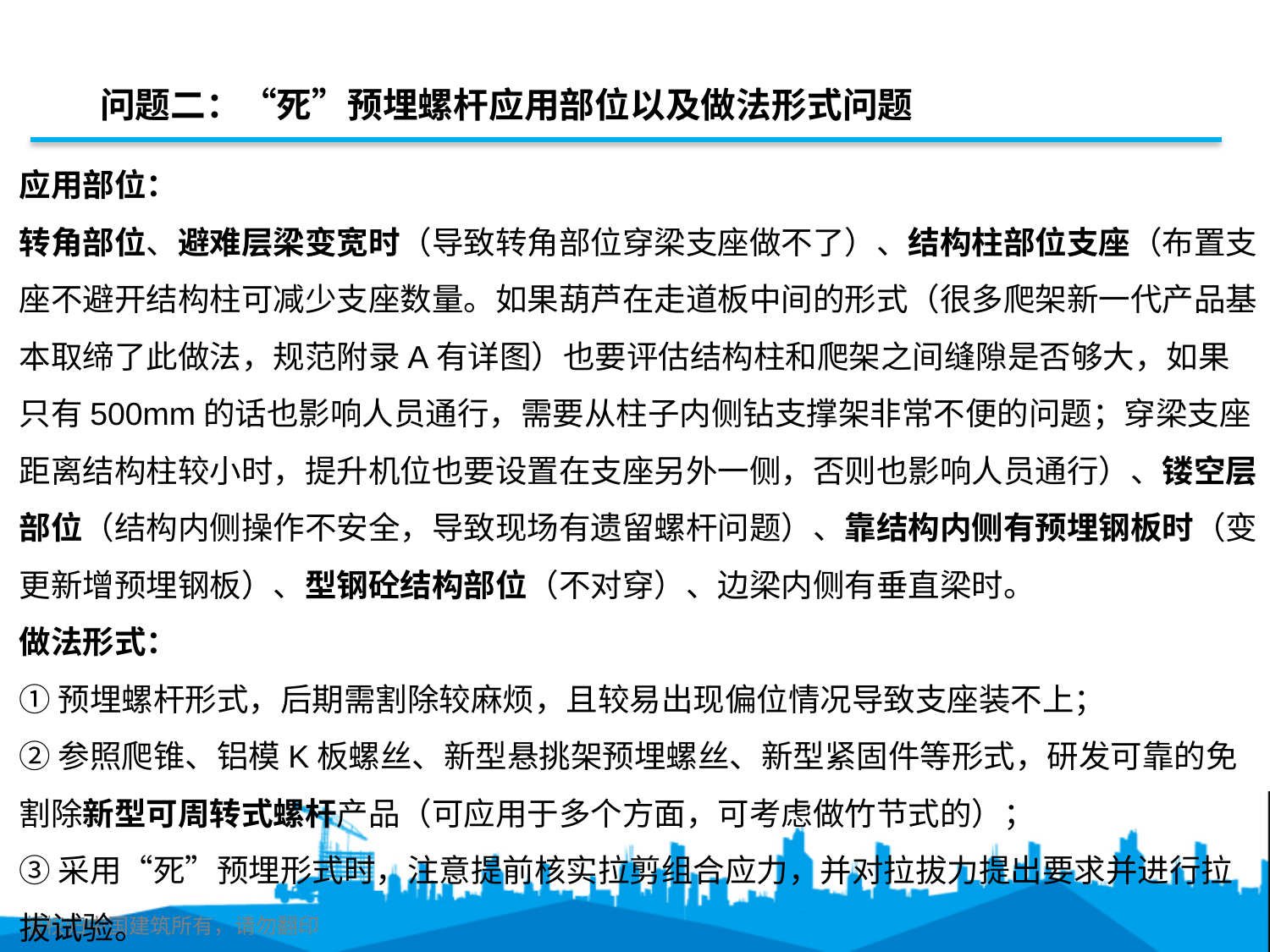

问题二：“死”预埋螺杆应用部位以及做法形式问题
应用部位：
转角部位、避难层梁变宽时（导致转角部位穿梁支座做不了）、结构柱部位支座（布置支座不避开结构柱可减少支座数量。如果葫芦在走道板中间的形式（很多爬架新一代产品基本取缔了此做法，规范附录A有详图）也要评估结构柱和爬架之间缝隙是否够大，如果只有500mm的话也影响人员通行，需要从柱子内侧钻支撑架非常不便的问题；穿梁支座距离结构柱较小时，提升机位也要设置在支座另外一侧，否则也影响人员通行）、镂空层部位（结构内侧操作不安全，导致现场有遗留螺杆问题）、靠结构内侧有预埋钢板时（变更新增预埋钢板）、型钢砼结构部位（不对穿）、边梁内侧有垂直梁时。
做法形式：
①预埋螺杆形式，后期需割除较麻烦，且较易出现偏位情况导致支座装不上；
②参照爬锥、铝模K板螺丝、新型悬挑架预埋螺丝、新型紧固件等形式，研发可靠的免割除新型可周转式螺杆产品（可应用于多个方面，可考虑做竹节式的）；
③采用“死”预埋形式时，注意提前核实拉剪组合应力，并对拉拔力提出要求并进行拉拔试验。
9
版权归中国建筑所有，请勿翻印